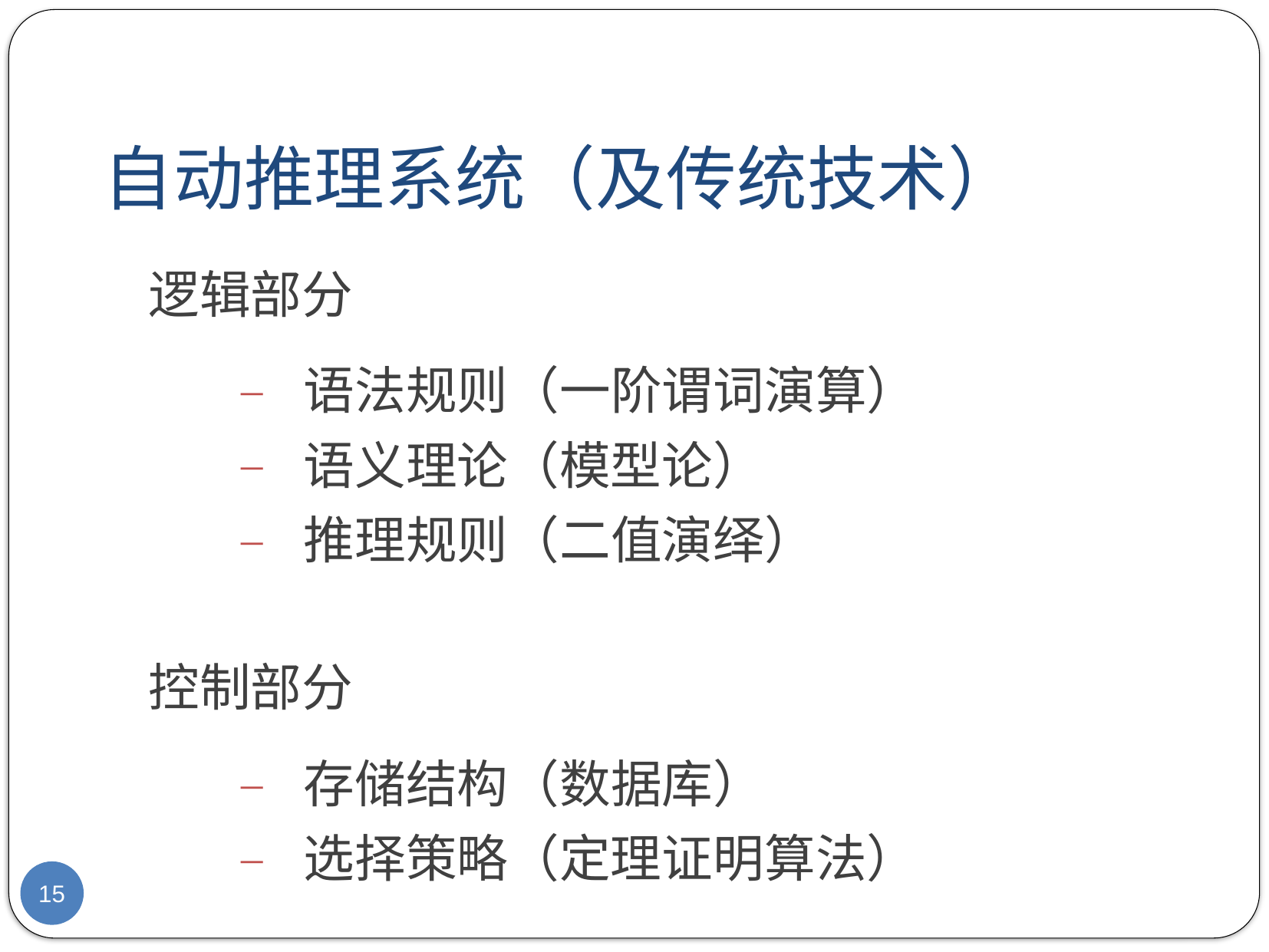

# 自动推理系统（及传统技术）
逻辑部分
语法规则（一阶谓词演算）
语义理论（模型论）
推理规则（二值演绎）

控制部分
存储结构（数据库）
选择策略（定理证明算法）
15